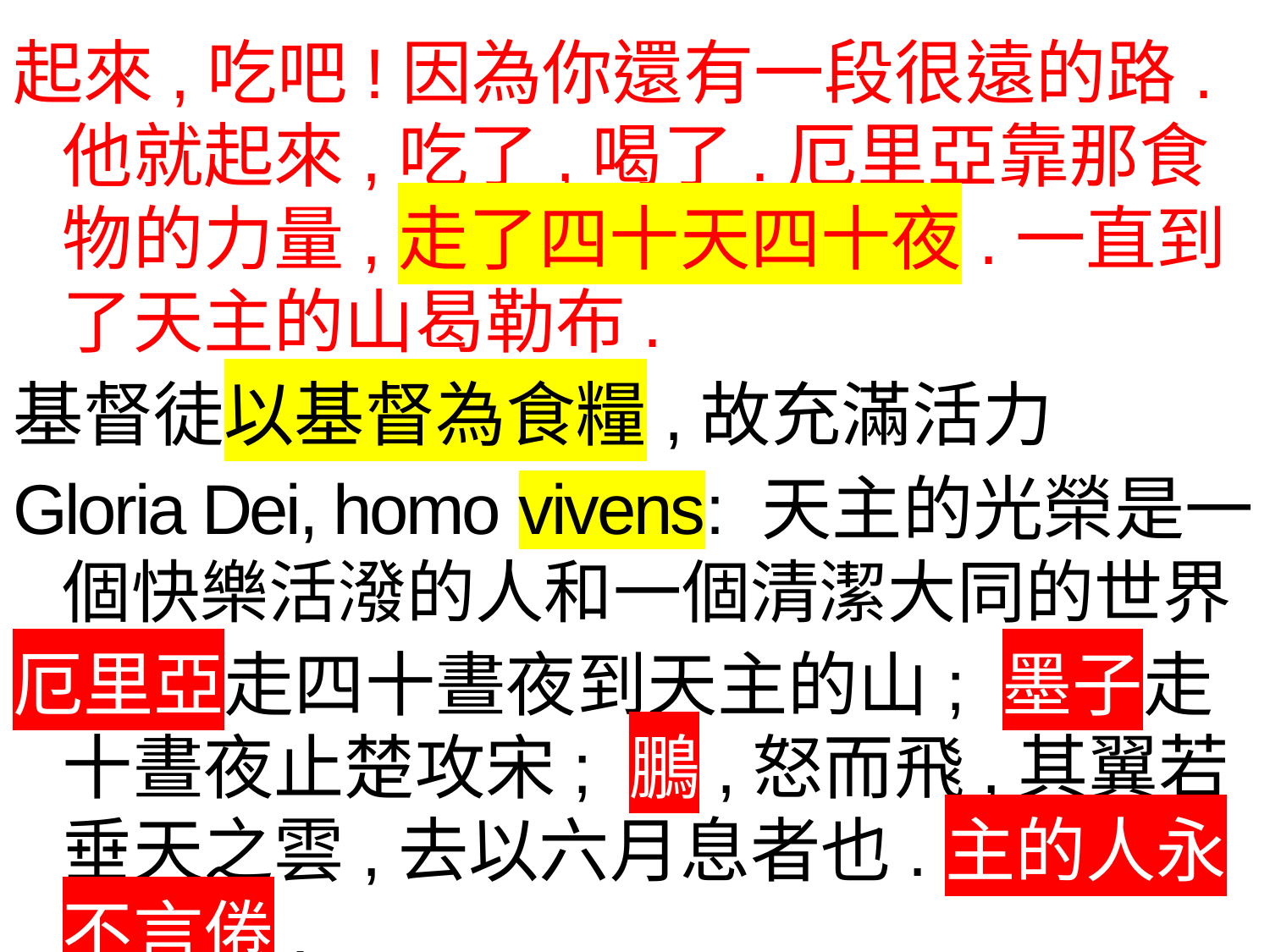

起來,吃吧!因為你還有一段很遠的路.他就起來,吃了,喝了.厄里亞靠那食物的力量,走了四十天四十夜.一直到了天主的山曷勒布.
基督徒以基督為食糧,故充滿活力
Gloria Dei, homo vivens: 天主的光榮是一個快樂活潑的人和一個清潔大同的世界
厄里亞走四十晝夜到天主的山; 墨子走十晝夜止楚攻宋; 鵬,怒而飛,其翼若垂天之雲,去以六月息者也.主的人永不言倦.